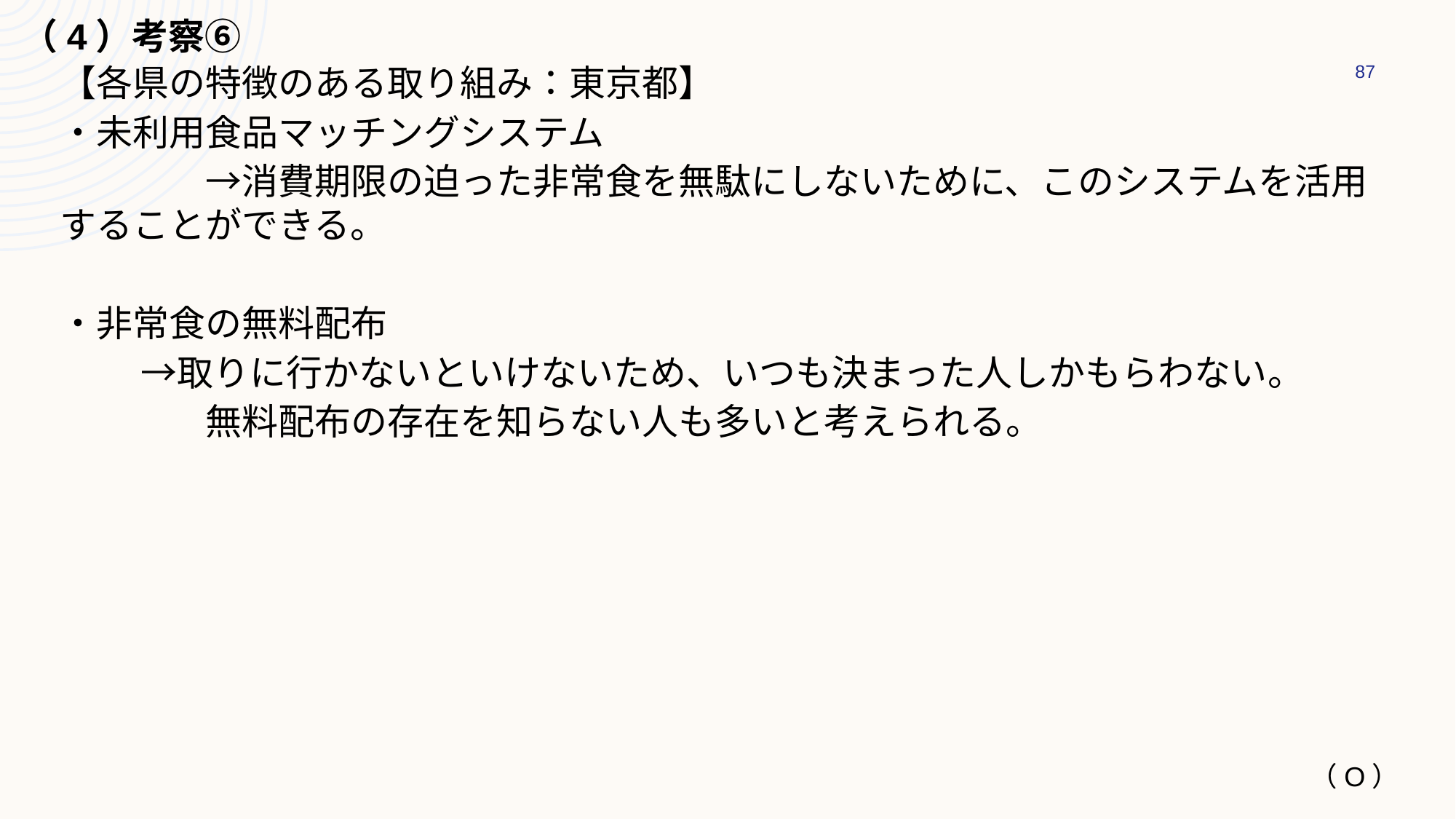

# （4）考察⑥
【各県の特徴のある取り組み：東京都】
・未利用食品マッチングシステム
　　　　→消費期限の迫った非常食を無駄にしないために、このシステムを活用することができる。

・非常食の無料配布
　　 →取りに行かないといけないため、いつも決まった人しかもらわない。
　　　　無料配布の存在を知らない人も多いと考えられる。

87
（O）